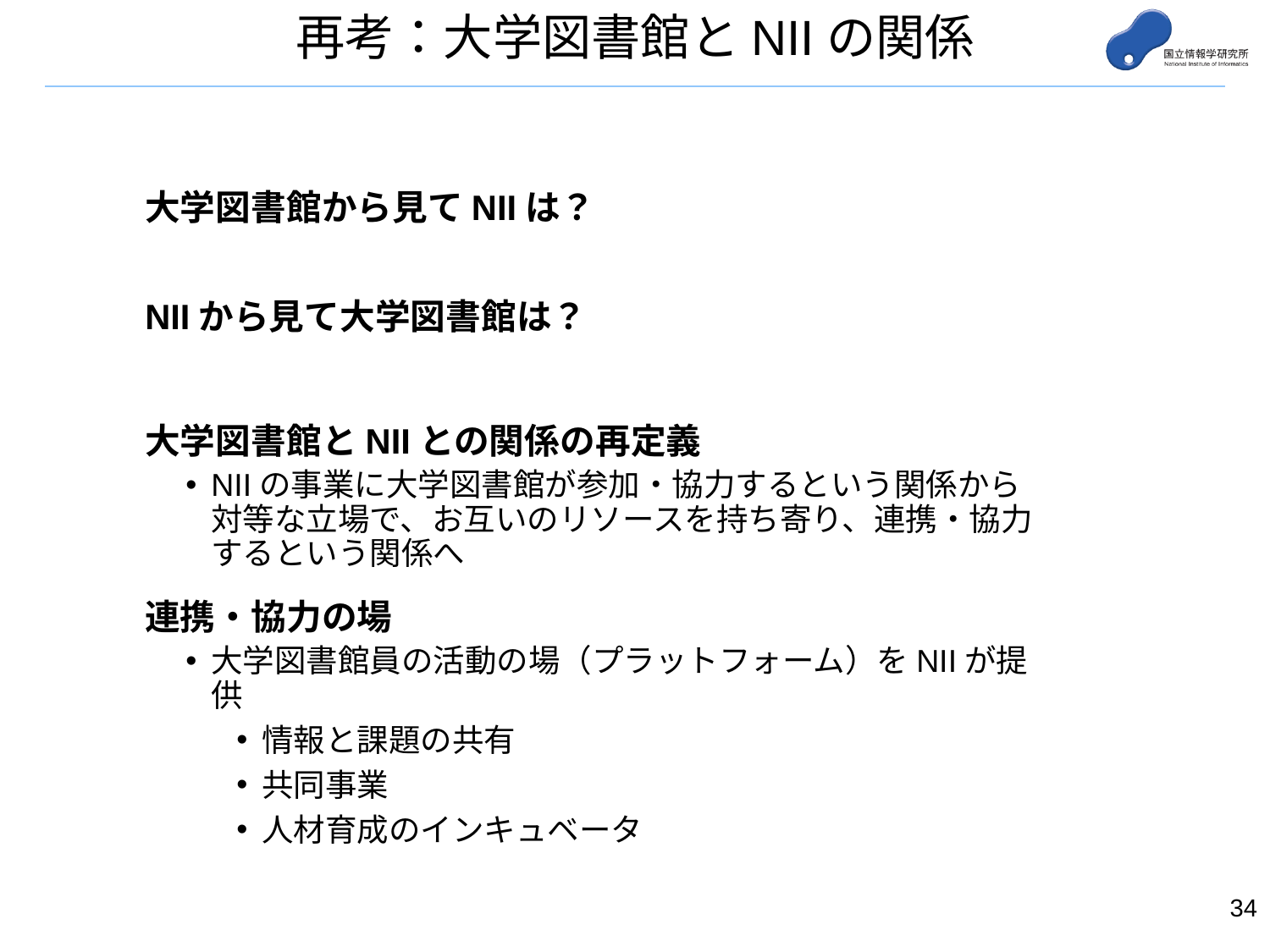

再考：大学図書館とNIIの関係
大学図書館から見てNIIは？
NIIから見て大学図書館は？

大学図書館とNIIとの関係の再定義
NIIの事業に大学図書館が参加・協力するという関係から対等な立場で、お互いのリソースを持ち寄り、連携・協力するという関係へ
連携・協力の場
大学図書館員の活動の場（プラットフォーム）をNIIが提供
情報と課題の共有
共同事業
人材育成のインキュベータ

34
34